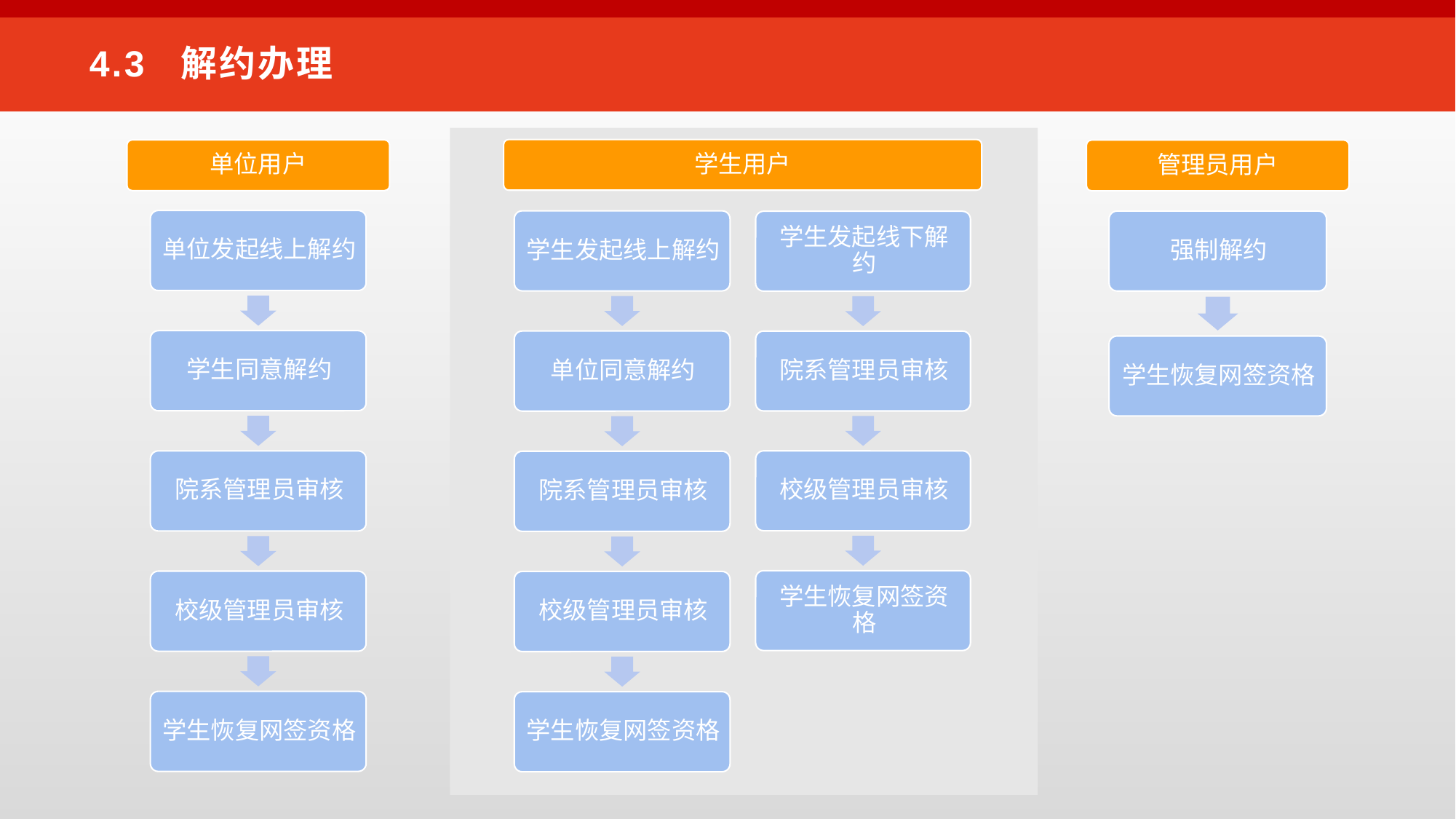

4.3  解约办理

学生用户

单位用户

管理员用户
单位发起线上解约

学生同意解约

院系管理员审核

校级管理员审核

学生恢复网签资格
学生发起线上解约

单位同意解约

院系管理员审核

校级管理员审核

学生恢复网签资格
学生发起线下解约

院系管理员审核

校级管理员审核

学生恢复网签资格
强制解约

学生恢复网签资格